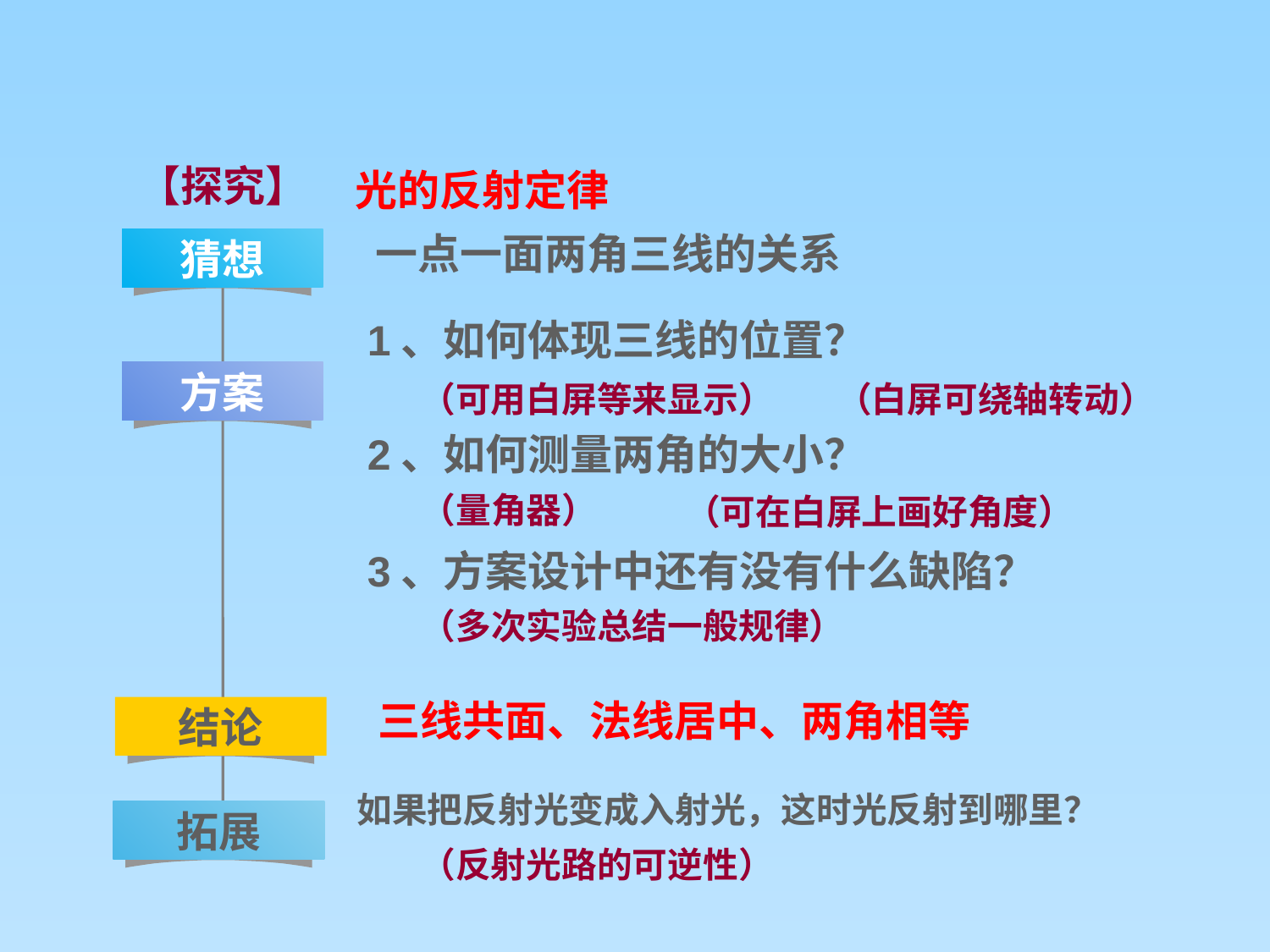

【探究】
光的反射定律
一点一面两角三线的关系
猜想

1、如何体现三线的位置？
方案

（可用白屏等来显示）
（白屏可绕轴转动）
2、如何测量两角的大小？
（量角器）
（可在白屏上画好角度）
3、方案设计中还有没有什么缺陷？
（多次实验总结一般规律）
三线共面、法线居中、两角相等
结论

如果把反射光变成入射光，这时光反射到哪里？
拓展

（反射光路的可逆性）